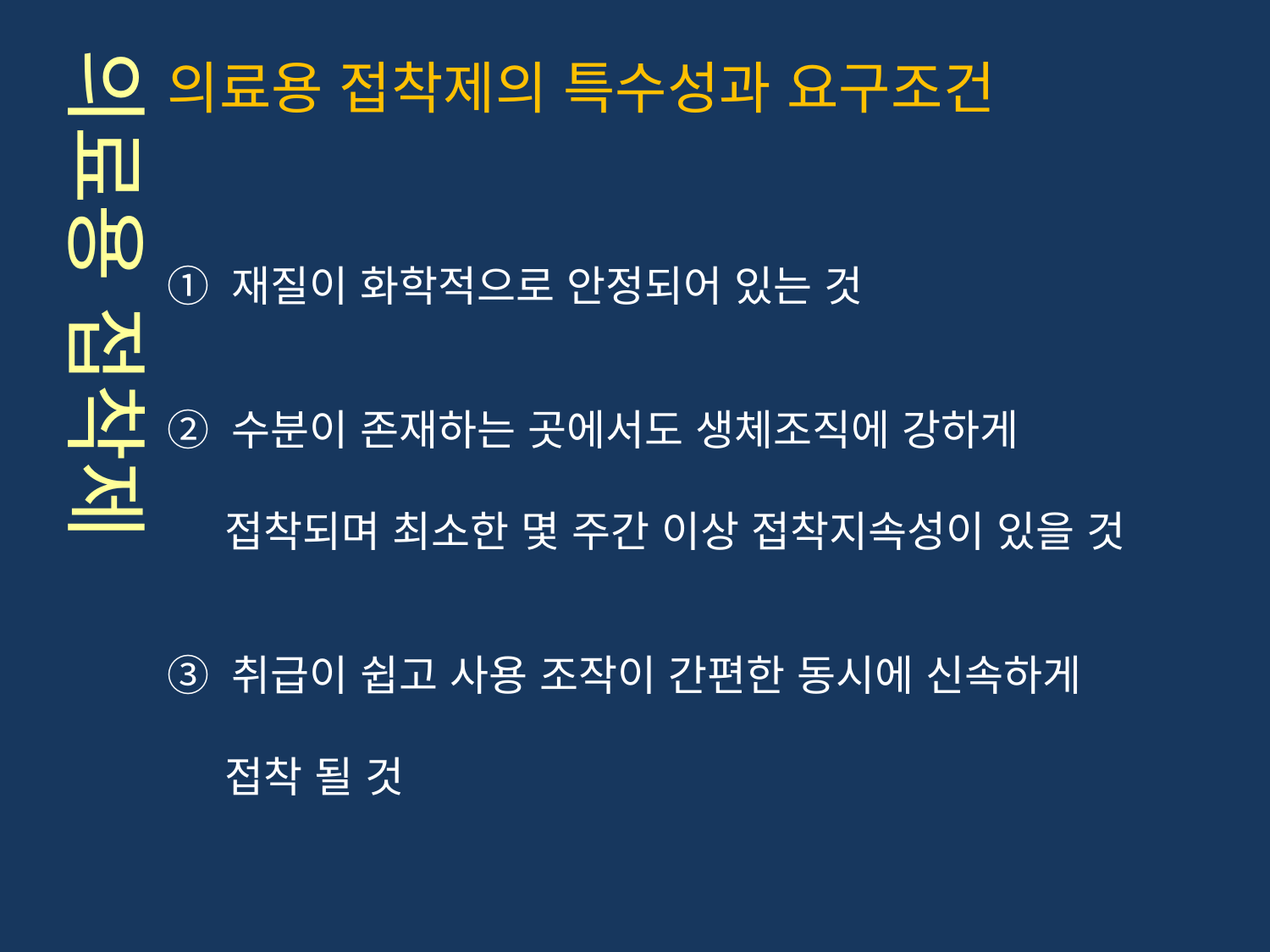

의료용 접착제
의료용 접착제의 특수성과 요구조건

① 재질이 화학적으로 안정되어 있는 것

② 수분이 존재하는 곳에서도 생체조직에 강하게
    접착되며 최소한 몇 주간 이상 접착지속성이 있을 것

③ 취급이 쉽고 사용 조작이 간편한 동시에 신속하게
    접착 될 것